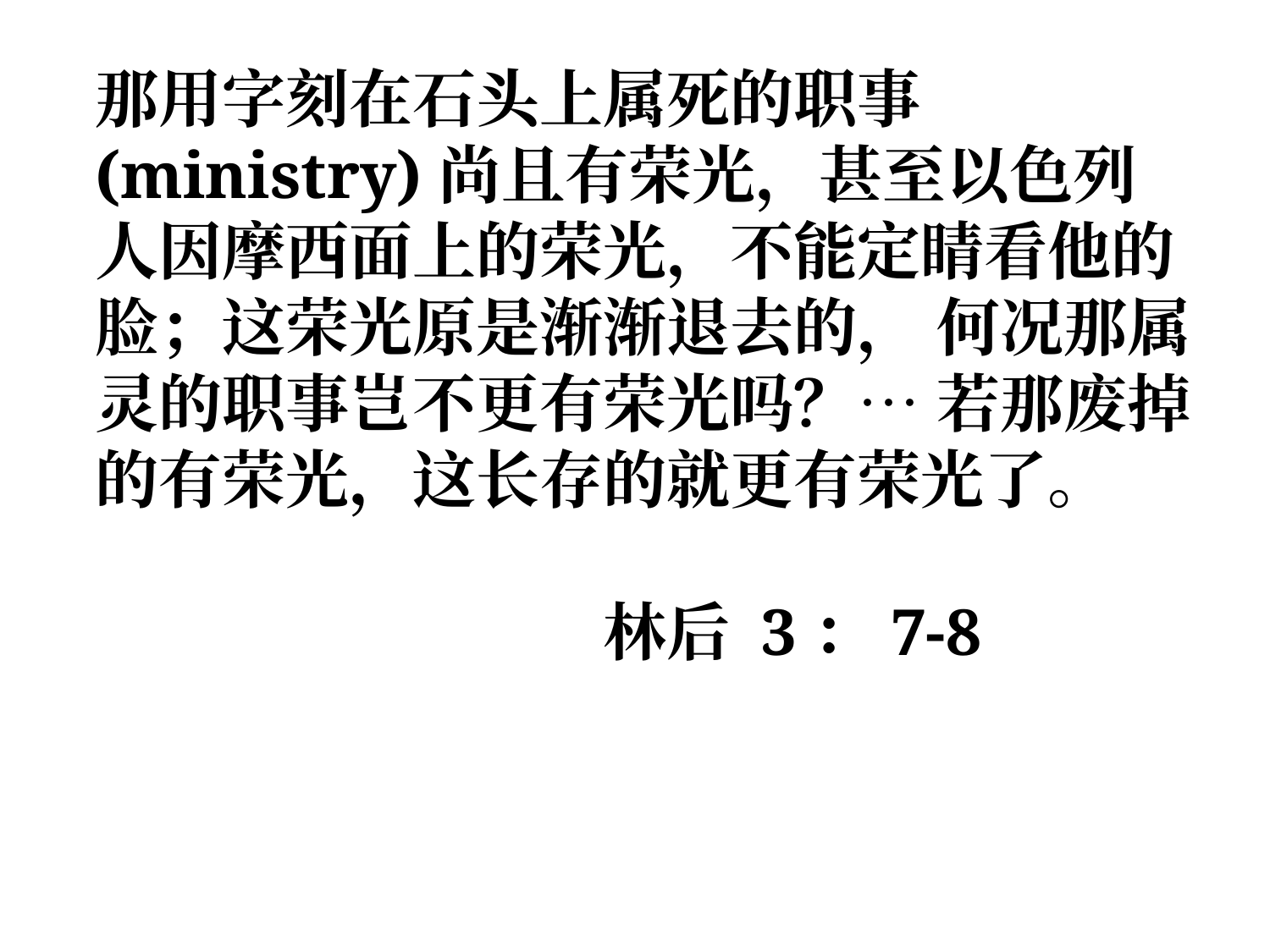

那用字刻在石头上属死的职事(ministry)尚且有荣光，甚至以色列人因摩西面上的荣光，不能定睛看他的脸；这荣光原是渐渐退去的， 何况那属灵的职事岂不更有荣光吗？… 若那废掉的有荣光，这长存的就更有荣光了。 												林后 3：7-8